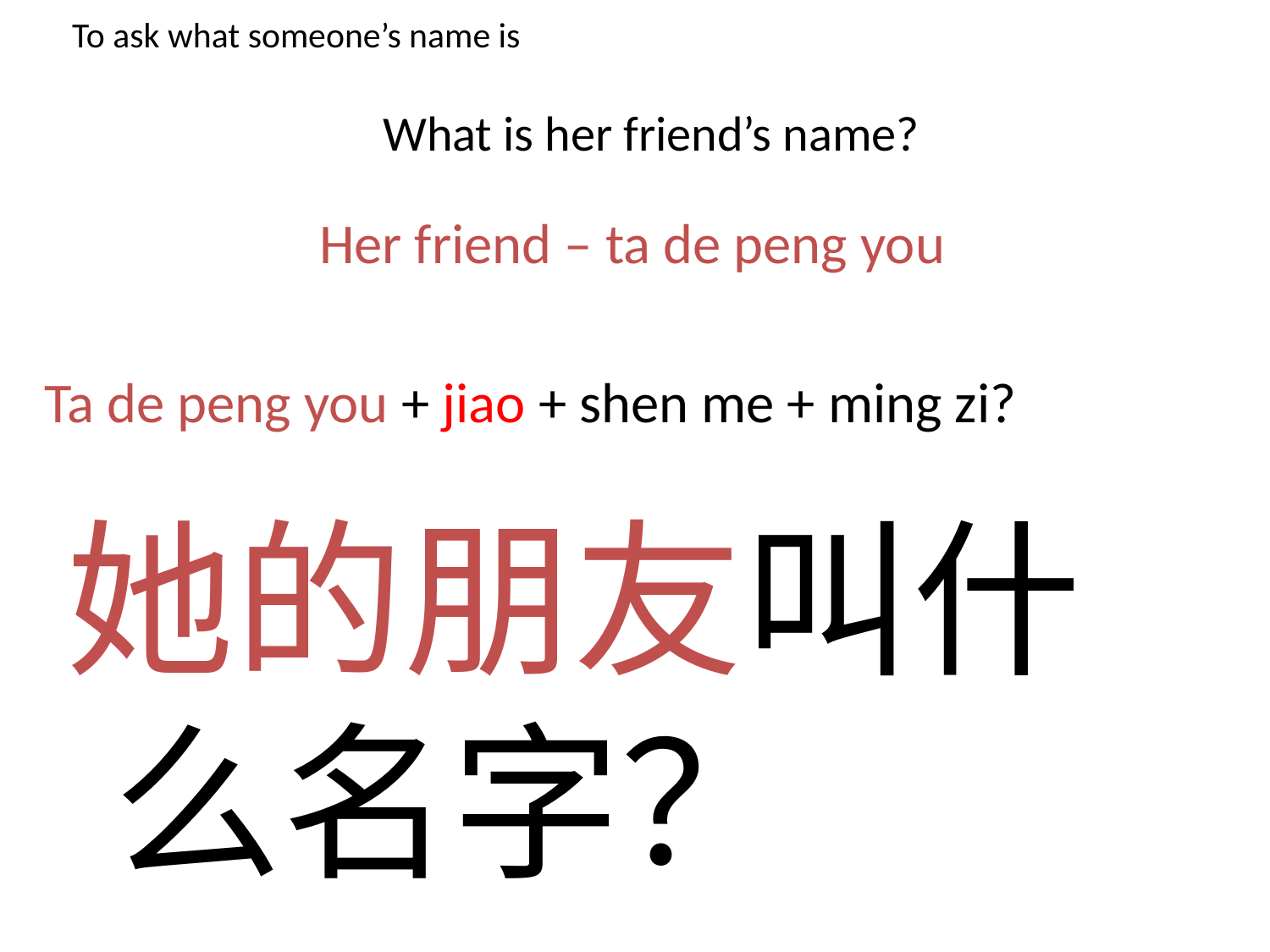

# To ask what someone’s name is
What is her friend’s name?
Her friend – ta de peng you
Ta de peng you + jiao + shen me + ming zi?
她的朋友叫什么名字？